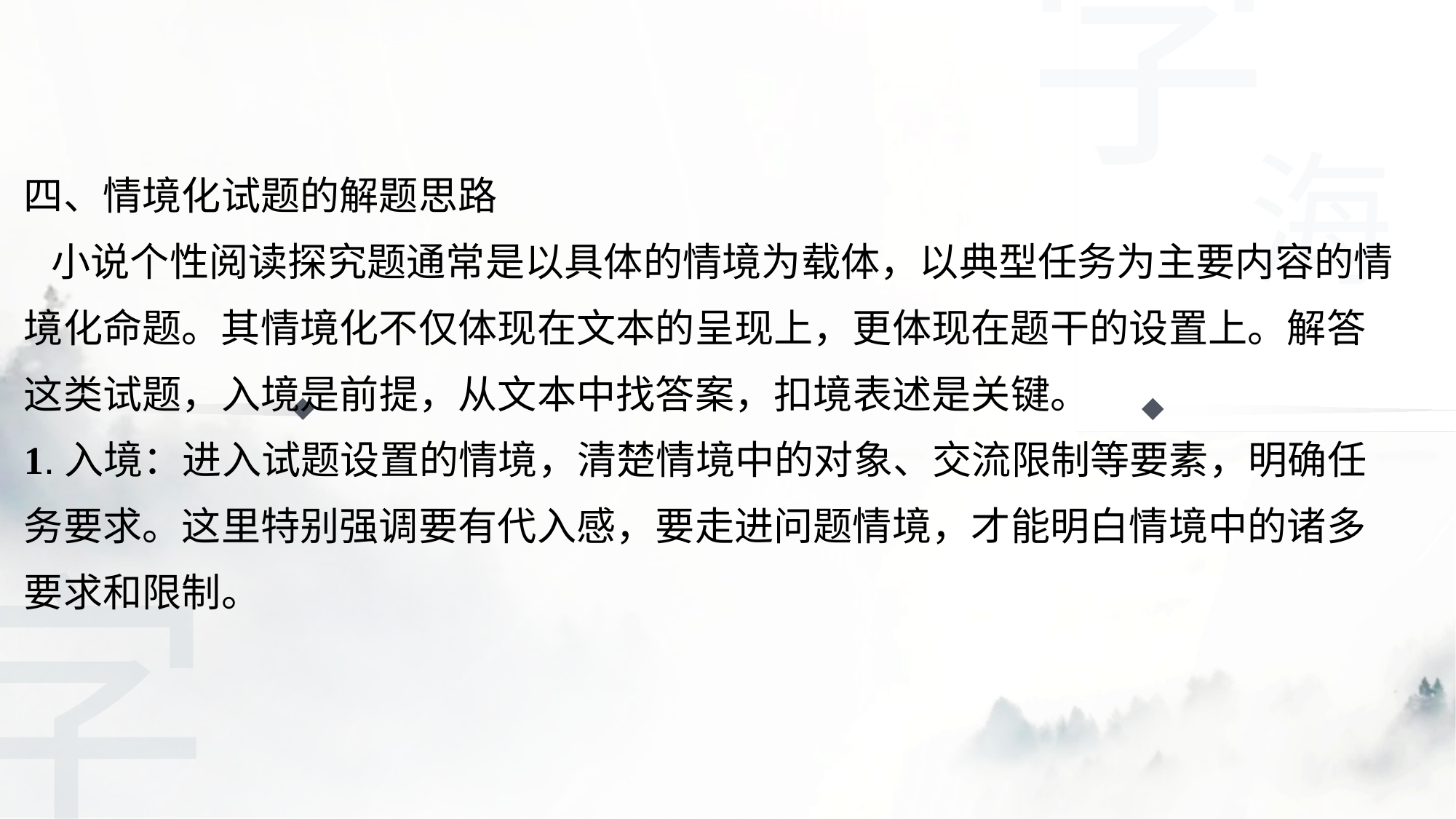

四、情境化试题的解题思路
  小说个性阅读探究题通常是以具体的情境为载体，以典型任务为主要内容的情境化命题。其情境化不仅体现在文本的呈现上，更体现在题干的设置上。解答这类试题，入境是前提，从文本中找答案，扣境表述是关键。
1.入境：进入试题设置的情境，清楚情境中的对象、交流限制等要素，明确任务要求。这里特别强调要有代入感，要走进问题情境，才能明白情境中的诸多要求和限制。